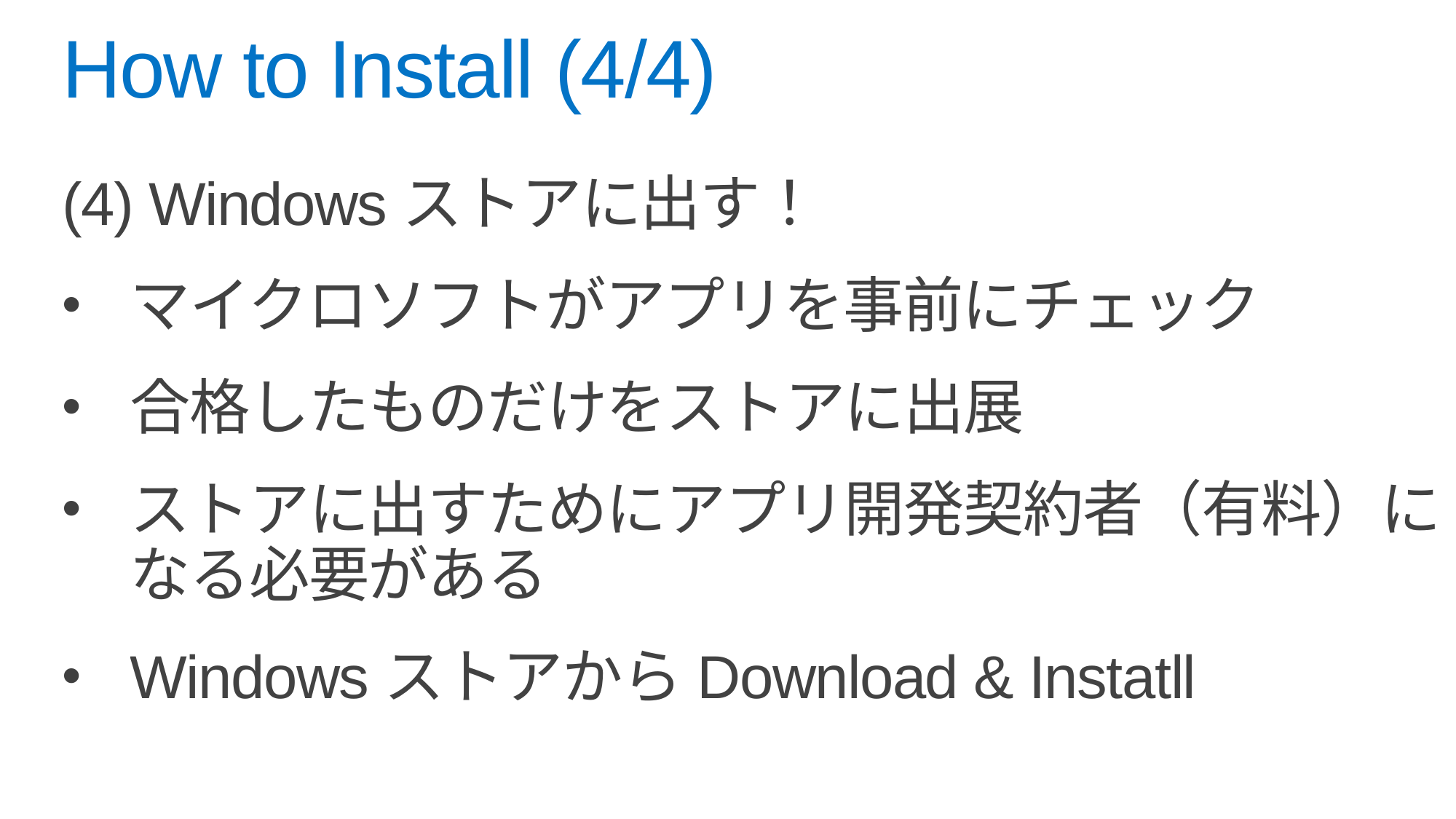

# How to Install (4/4)
(4) Windowsストアに出す！
マイクロソフトがアプリを事前にチェック
合格したものだけをストアに出展
ストアに出すためにアプリ開発契約者（有料）になる必要がある
WindowsストアからDownload & Instatll